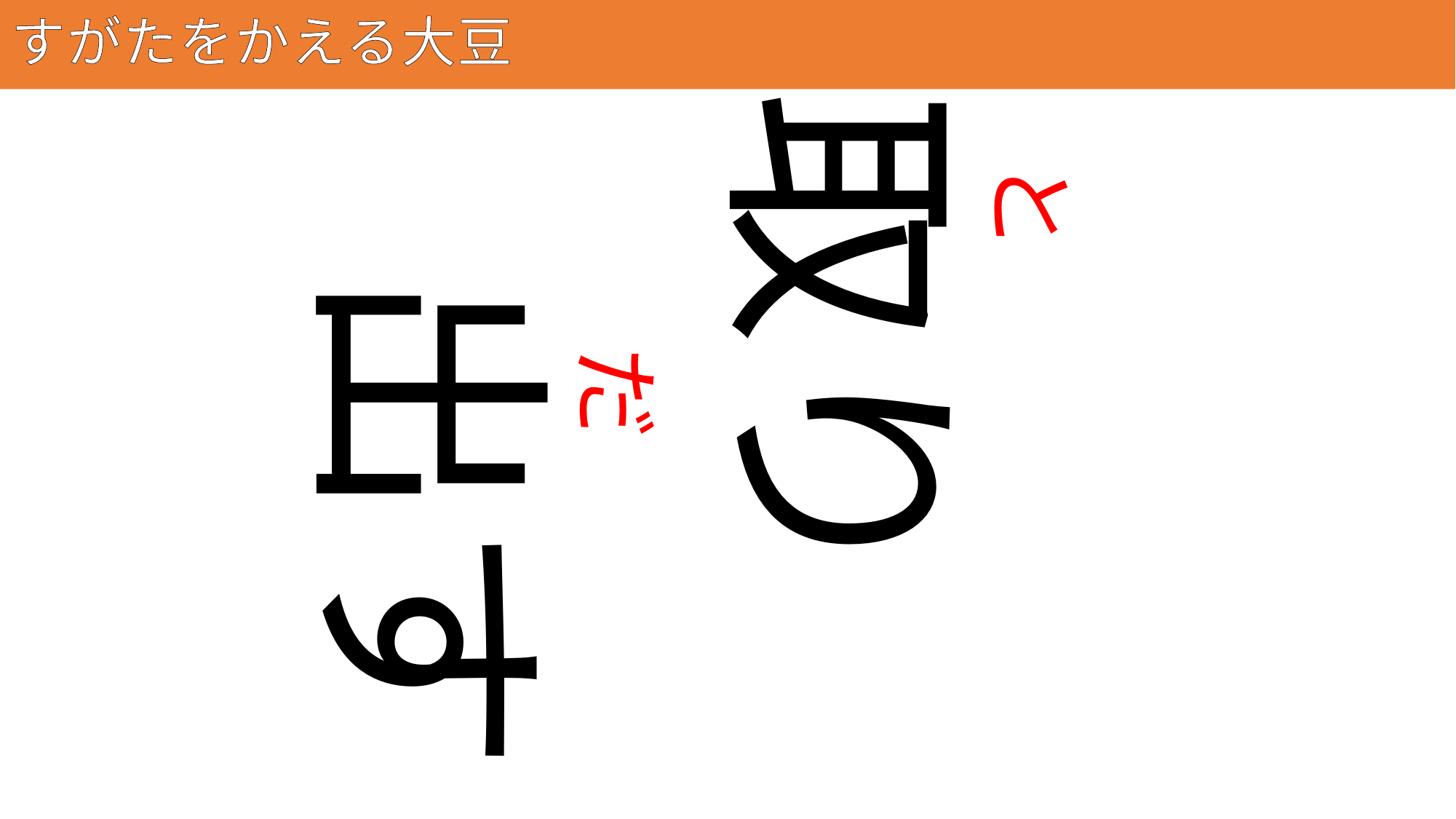

# すがたをかえる大豆
31
取り
と
出す
だ